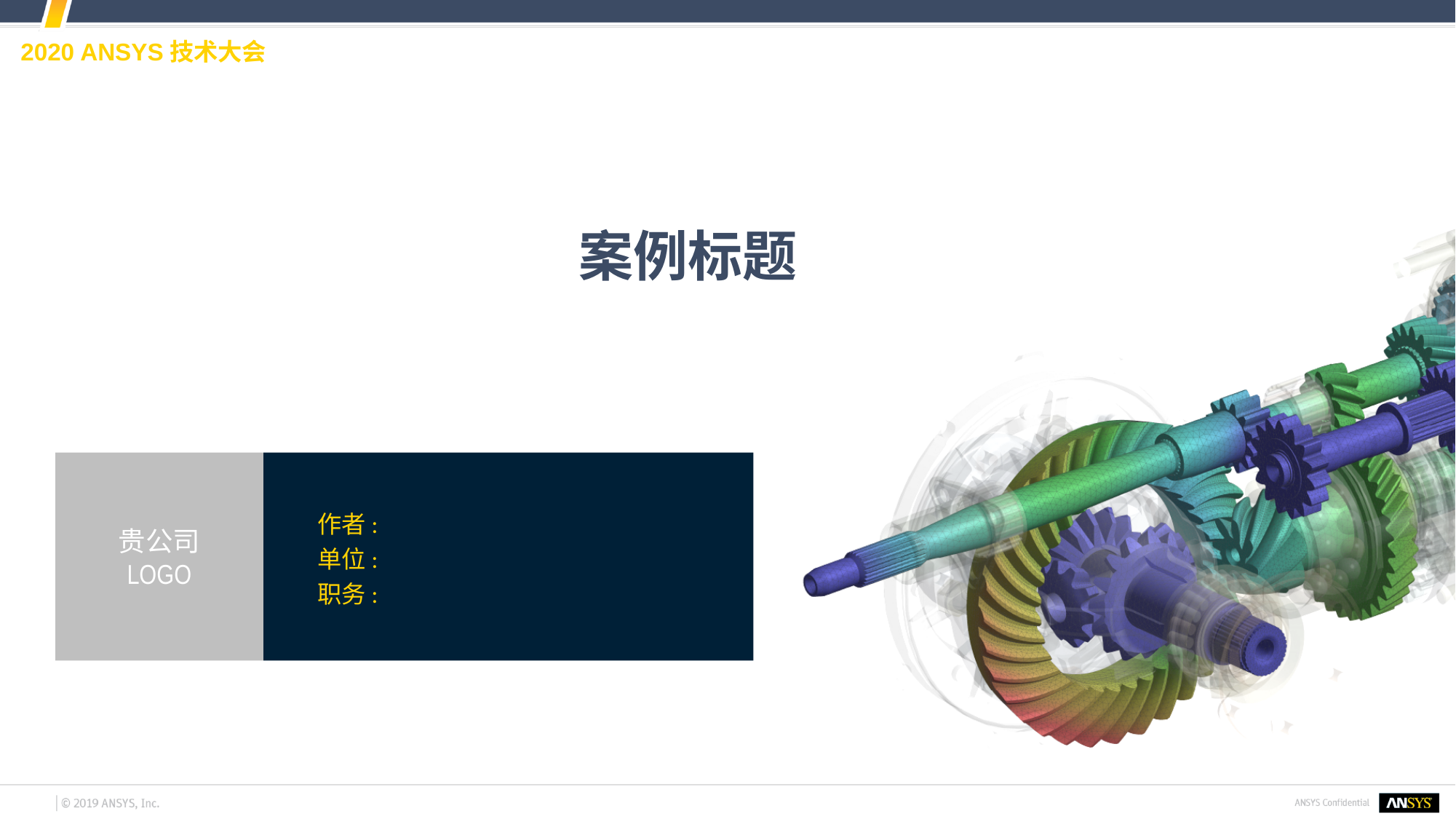

# 案例标题
贵公司
LOGO

作者:
单位:
职务: